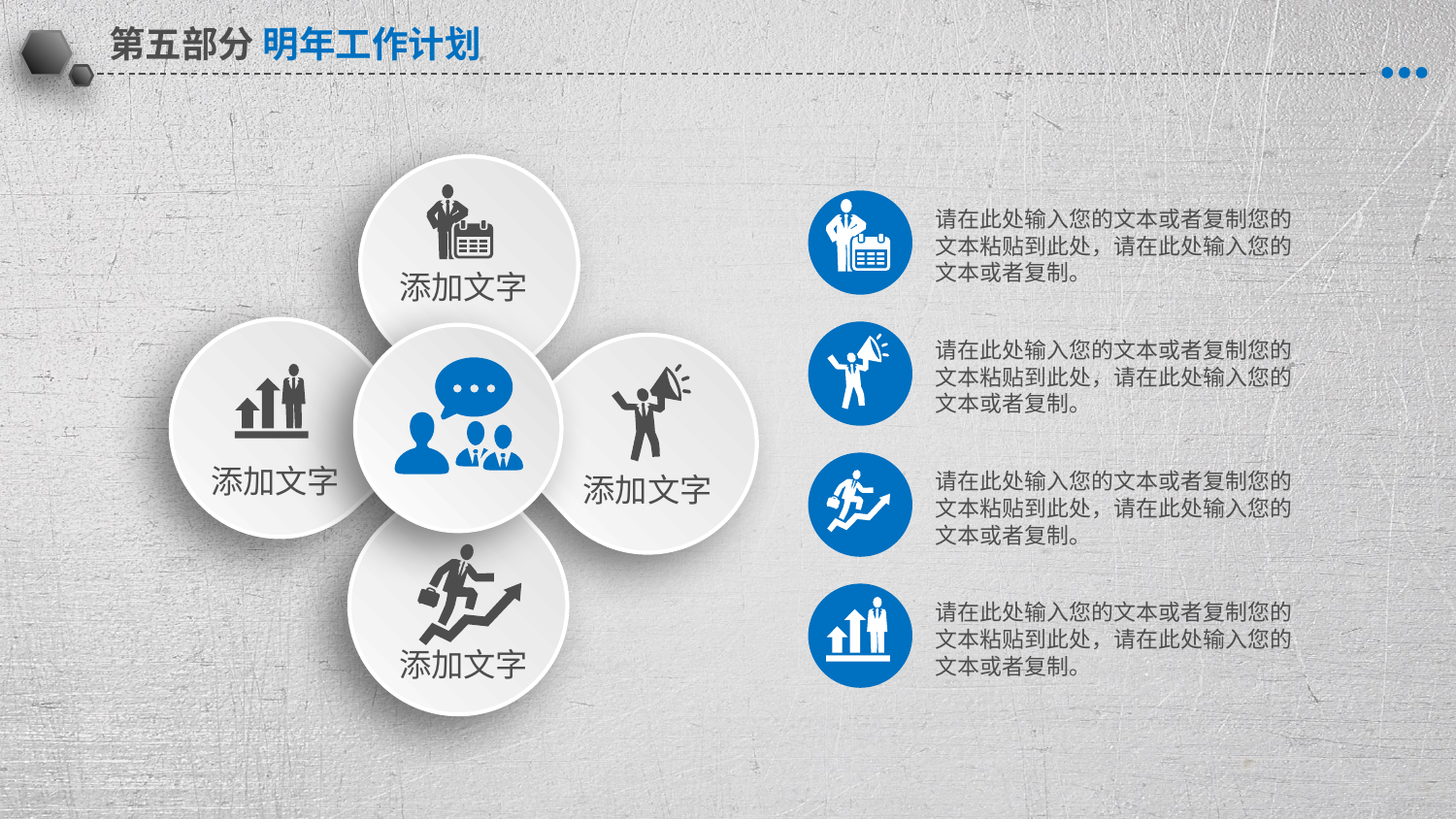

请在此处输入您的文本或者复制您的文本粘贴到此处，请在此处输入您的文本或者复制。

添加文字

请在此处输入您的文本或者复制您的文本粘贴到此处，请在此处输入您的文本或者复制。

添加文字
请在此处输入您的文本或者复制您的文本粘贴到此处，请在此处输入您的文本或者复制。
添加文字

请在此处输入您的文本或者复制您的文本粘贴到此处，请在此处输入您的文本或者复制。

添加文字